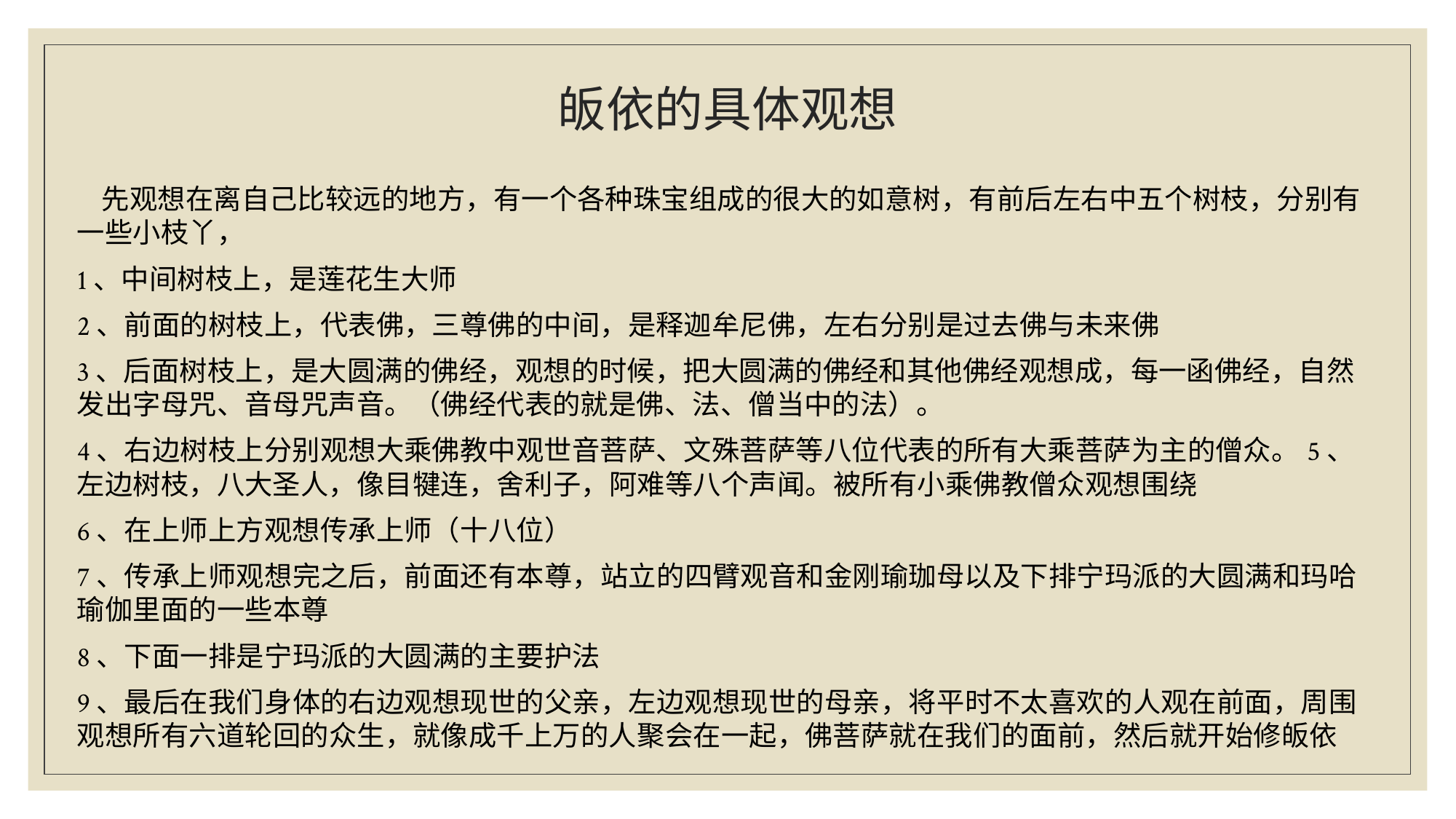

# 皈依的具体观想
   先观想在离自己比较远的地方，有一个各种珠宝组成的很大的如意树，有前后左右中五个树枝，分别有一些小枝丫，
1、中间树枝上，是莲花生大师
2、前面的树枝上，代表佛，三尊佛的中间，是释迦牟尼佛，左右分别是过去佛与未来佛
3、后面树枝上，是大圆满的佛经，观想的时候，把大圆满的佛经和其他佛经观想成，每一函佛经，自然发出字母咒、音母咒声音。（佛经代表的就是佛、法、僧当中的法）。
4、右边树枝上分别观想大乘佛教中观世音菩萨、文殊菩萨等八位代表的所有大乘菩萨为主的僧众。5、左边树枝，八大圣人，像目犍连，舍利子，阿难等八个声闻。被所有小乘佛教僧众观想围绕
6、在上师上方观想传承上师（十八位）
7、传承上师观想完之后，前面还有本尊，站立的四臂观音和金刚瑜珈母以及下排宁玛派的大圆满和玛哈瑜伽里面的一些本尊
8、下面一排是宁玛派的大圆满的主要护法
9、最后在我们身体的右边观想现世的父亲，左边观想现世的母亲，将平时不太喜欢的人观在前面，周围观想所有六道轮回的众生，就像成千上万的人聚会在一起，佛菩萨就在我们的面前，然后就开始修皈依